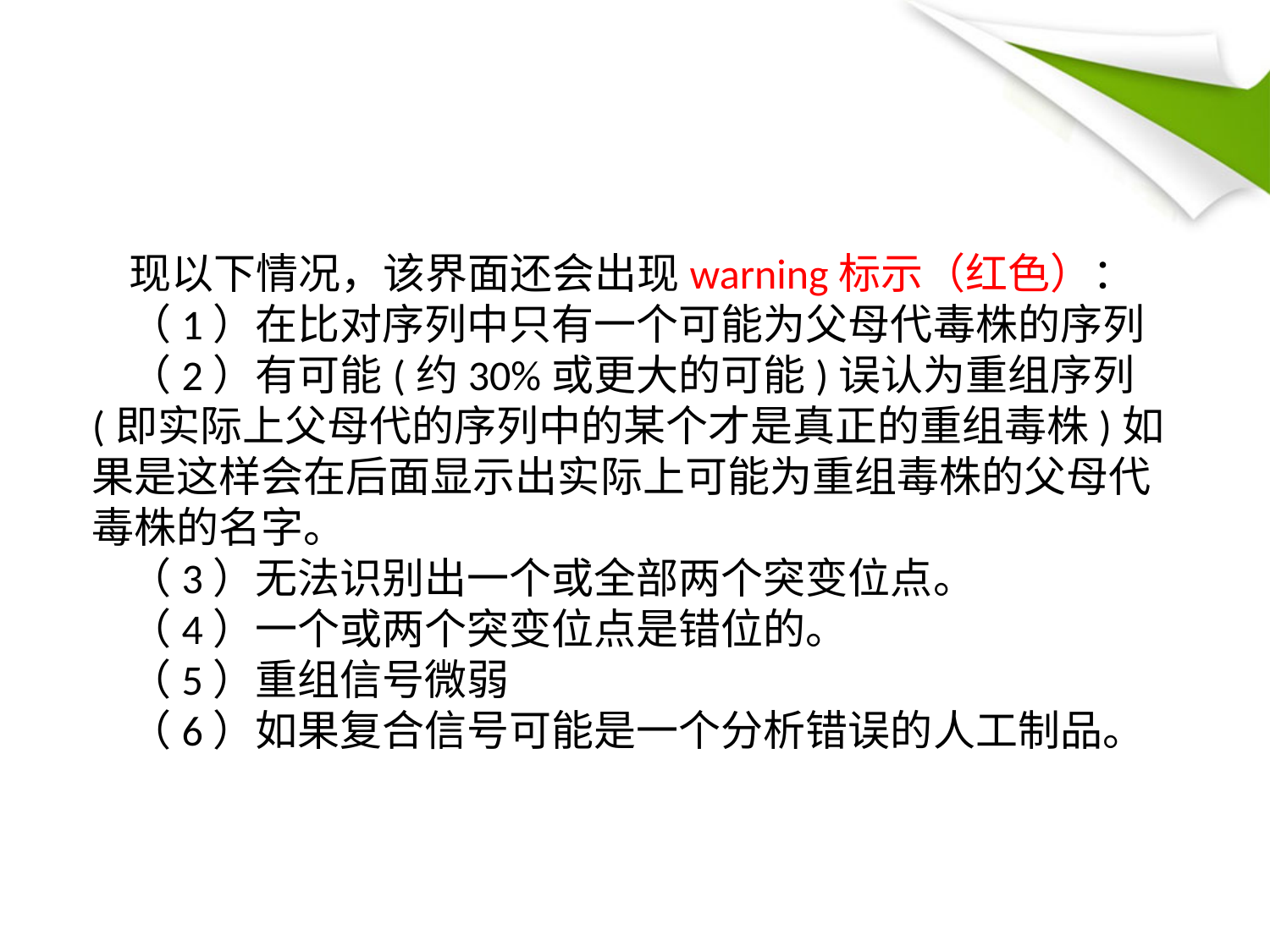

现以下情况，该界面还会出现warning标示（红色）：
（1）在比对序列中只有一个可能为父母代毒株的序列
（2）有可能(约30%或更大的可能)误认为重组序列(即实际上父母代的序列中的某个才是真正的重组毒株)如果是这样会在后面显示出实际上可能为重组毒株的父母代毒株的名字。
（3）无法识别出一个或全部两个突变位点。
（4）一个或两个突变位点是错位的。
（5）重组信号微弱
（6）如果复合信号可能是一个分析错误的人工制品。